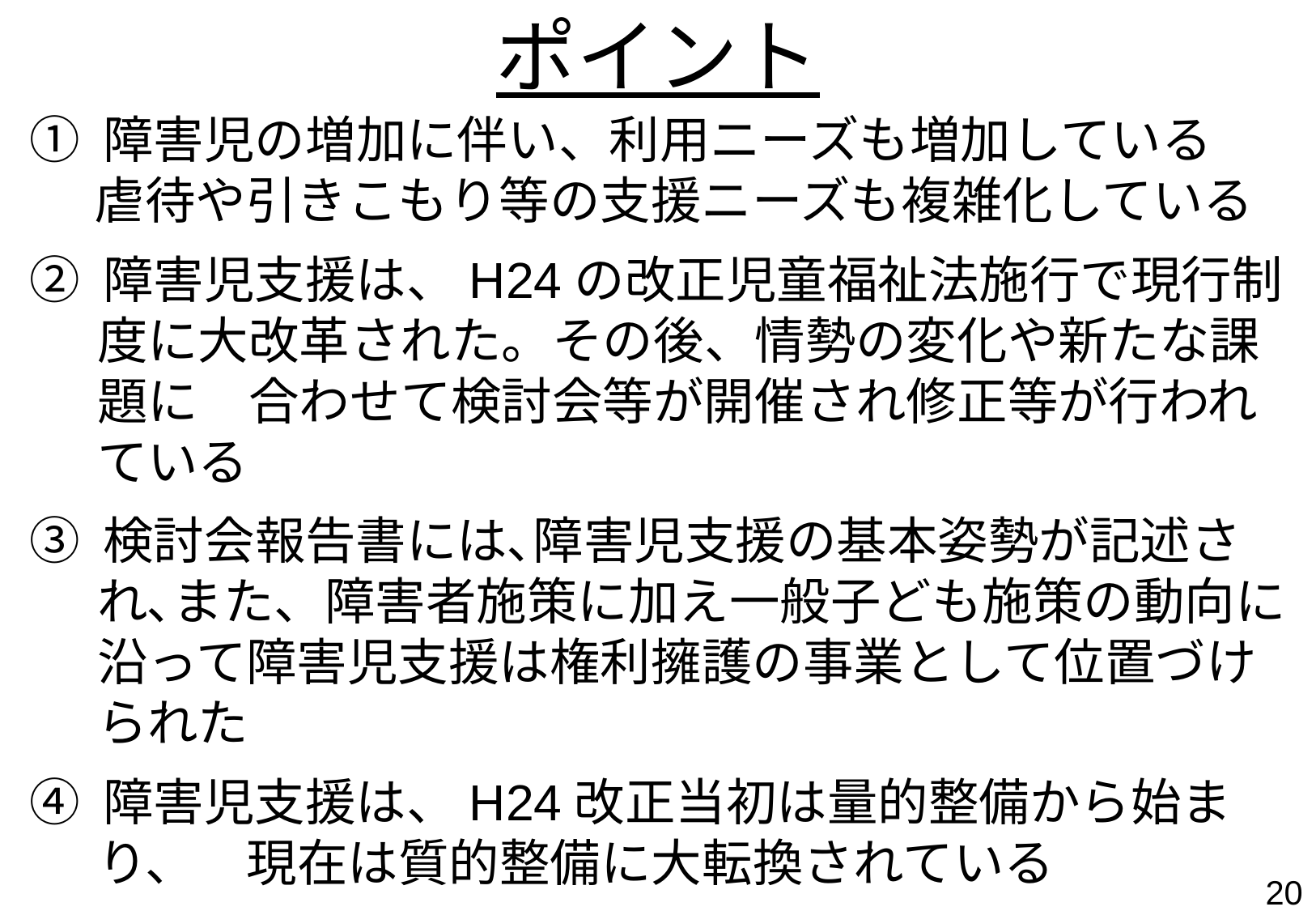

# ポイント
① 障害児の増加に伴い、利用ニーズも増加している
虐待や引きこもり等の支援ニーズも複雑化している
② 障害児支援は、H24の改正児童福祉法施行で現行制度に大改革された。その後、情勢の変化や新たな課題に　合わせて検討会等が開催され修正等が行われている
③ 検討会報告書には､障害児支援の基本姿勢が記述され､また、障害者施策に加え一般子ども施策の動向に沿って障害児支援は権利擁護の事業として位置づけられた
④ 障害児支援は、H24改正当初は量的整備から始まり、　現在は質的整備に大転換されている
⑤ 入所支援は、家族・地域・者施策への移行が課題であり､相談支援への期待も高い（児入所の責任は都道府県等）
20